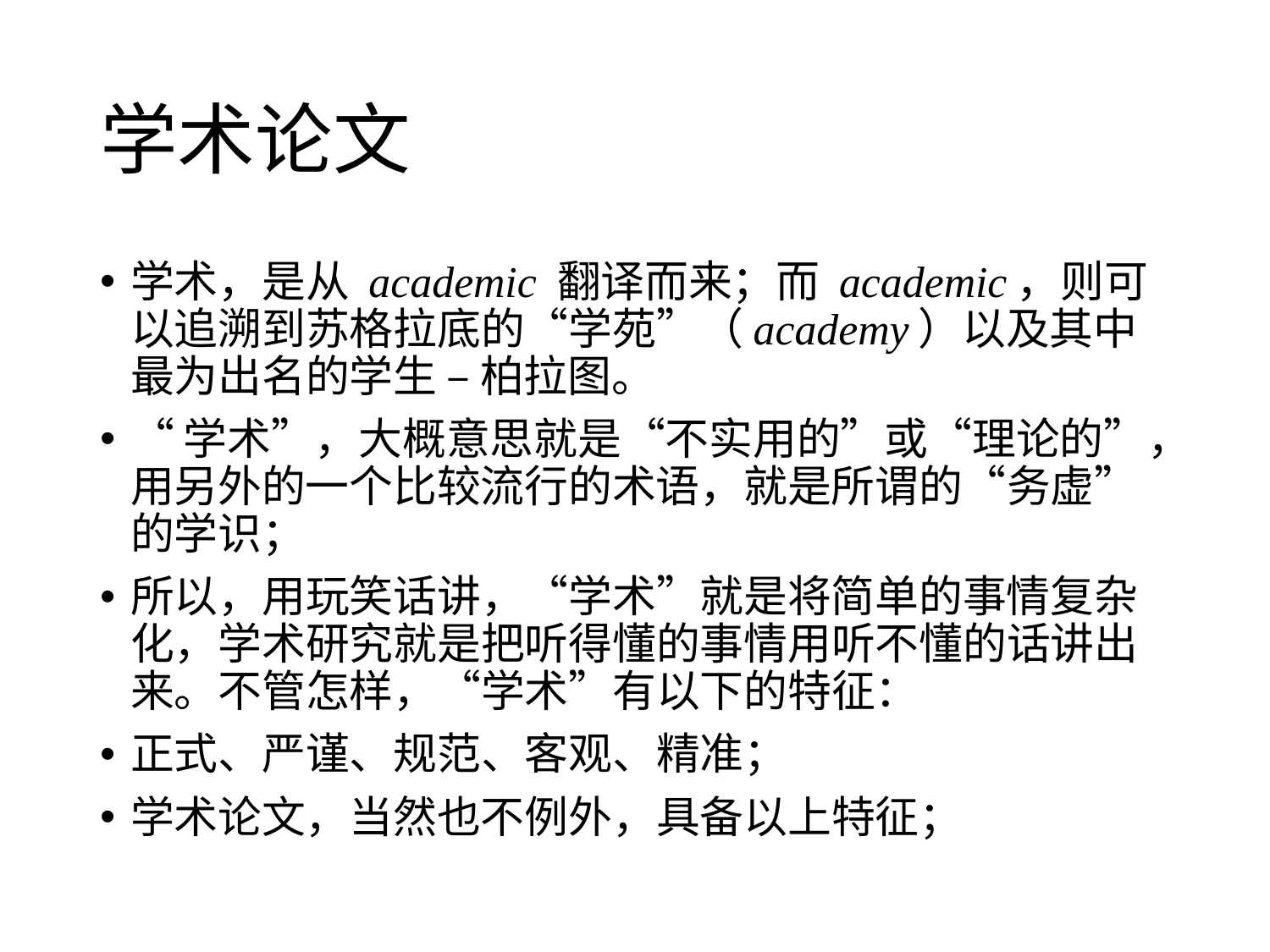

# 学术论文
学术，是从 academic 翻译而来；而 academic，则可以追溯到苏格拉底的“学苑”（academy）以及其中最为出名的学生 – 柏拉图。
“学术”，大概意思就是“不实用的”或“理论的”，用另外的一个比较流行的术语，就是所谓的“务虚”的学识；
所以，用玩笑话讲，“学术”就是将简单的事情复杂化，学术研究就是把听得懂的事情用听不懂的话讲出来。不管怎样，“学术”有以下的特征：
正式、严谨、规范、客观、精准；
学术论文，当然也不例外，具备以上特征；